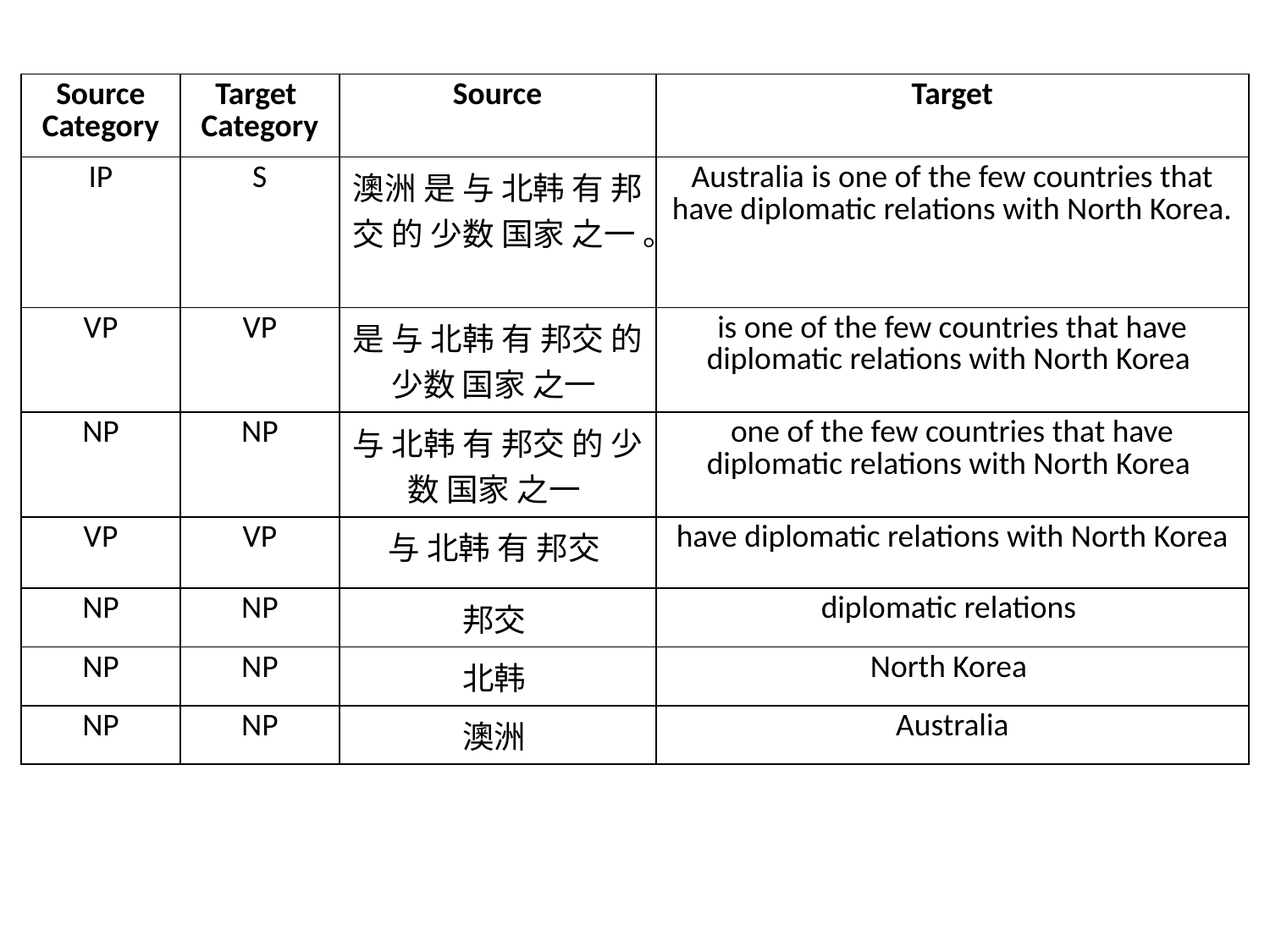

#
| Source Category | Target Category | Source | Target |
| --- | --- | --- | --- |
| IP | S | 澳洲 是 与 北韩 有 邦交 的 少数 国家 之一 。 | Australia is one of the few countries that have diplomatic relations with North Korea. |
| VP | VP | 是 与 北韩 有 邦交 的 少数 国家 之一 | is one of the few countries that have diplomatic relations with North Korea |
| NP | NP | 与 北韩 有 邦交 的 少数 国家 之一 | one of the few countries that have diplomatic relations with North Korea |
| VP | VP | 与 北韩 有 邦交 | have diplomatic relations with North Korea |
| NP | NP | 邦交 | diplomatic relations |
| NP | NP | 北韩 | North Korea |
| NP | NP | 澳洲 | Australia |